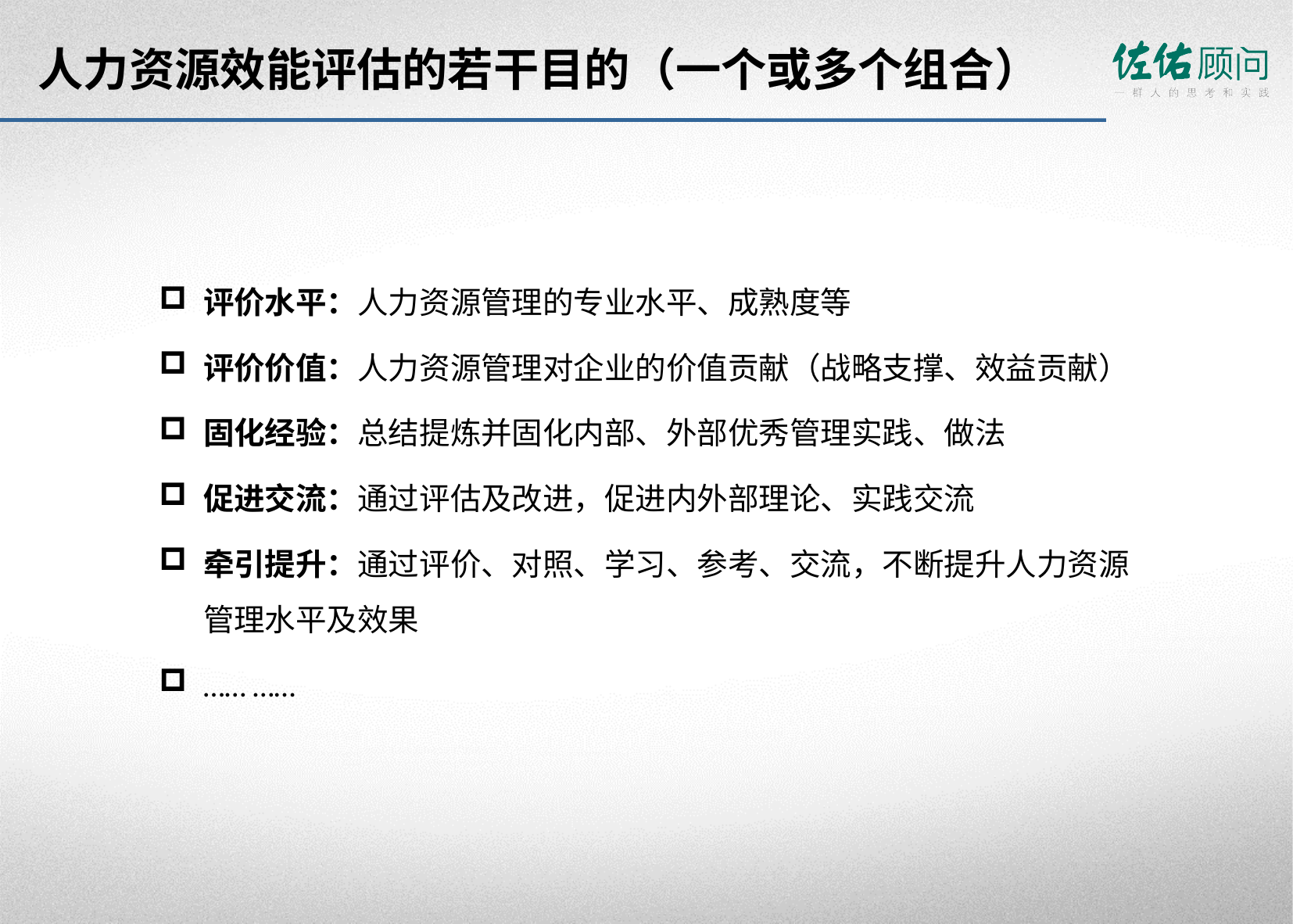

# 人力资源效能评估的若干目的（一个或多个组合）
评价水平：人力资源管理的专业水平、成熟度等
评价价值：人力资源管理对企业的价值贡献（战略支撑、效益贡献）
固化经验：总结提炼并固化内部、外部优秀管理实践、做法
促进交流：通过评估及改进，促进内外部理论、实践交流
牵引提升：通过评价、对照、学习、参考、交流，不断提升人力资源管理水平及效果
…… ……